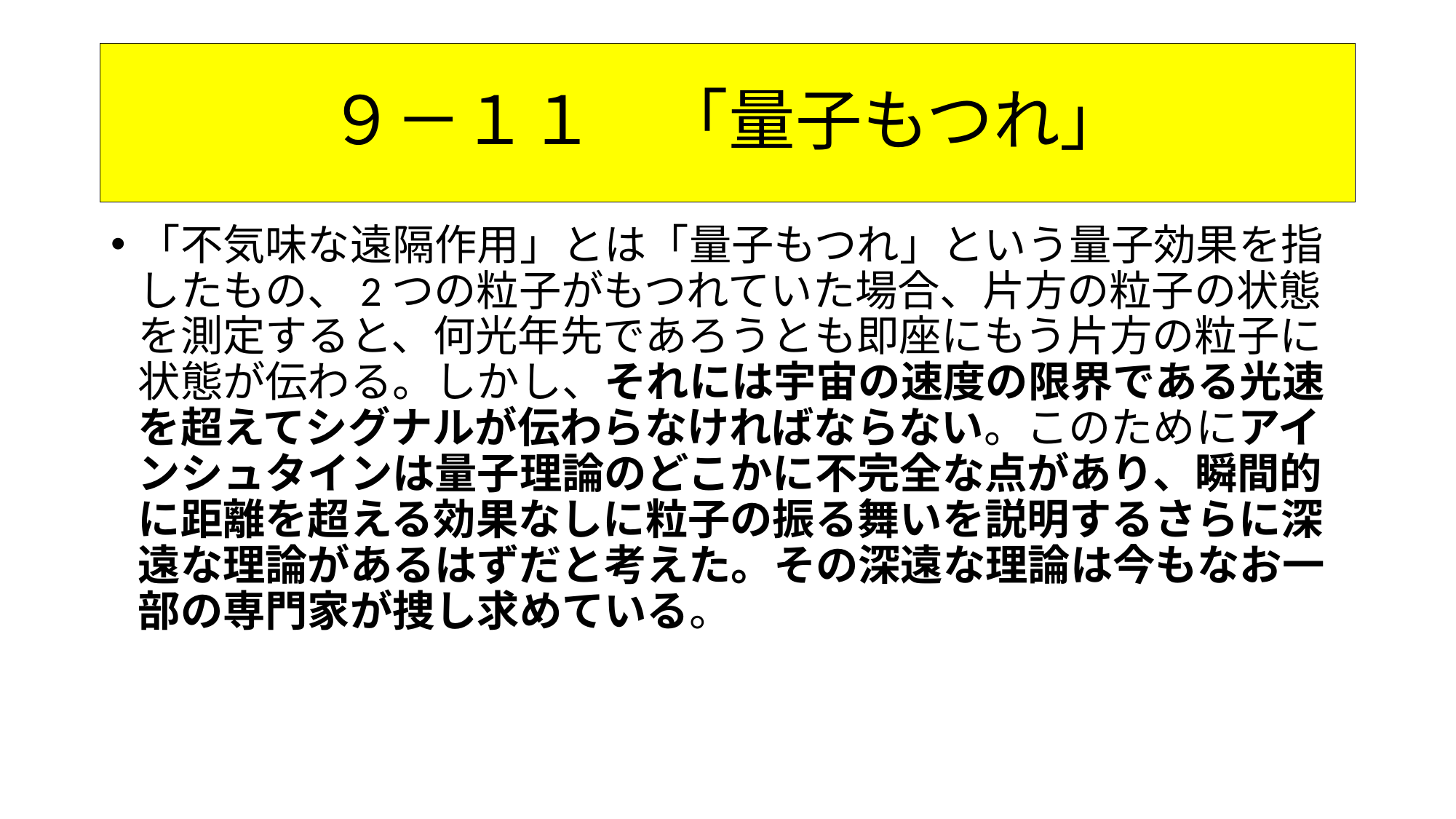

# ９－１１　「量子もつれ」
「不気味な遠隔作用」とは「量子もつれ」という量子効果を指したもの、2つの粒子がもつれていた場合、片方の粒子の状態を測定すると、何光年先であろうとも即座にもう片方の粒子に状態が伝わる。しかし、それには宇宙の速度の限界である光速を超えてシグナルが伝わらなければならない。このためにアインシュタインは量子理論のどこかに不完全な点があり、瞬間的に距離を超える効果なしに粒子の振る舞いを説明するさらに深遠な理論があるはずだと考えた。その深遠な理論は今もなお一部の専門家が捜し求めている。